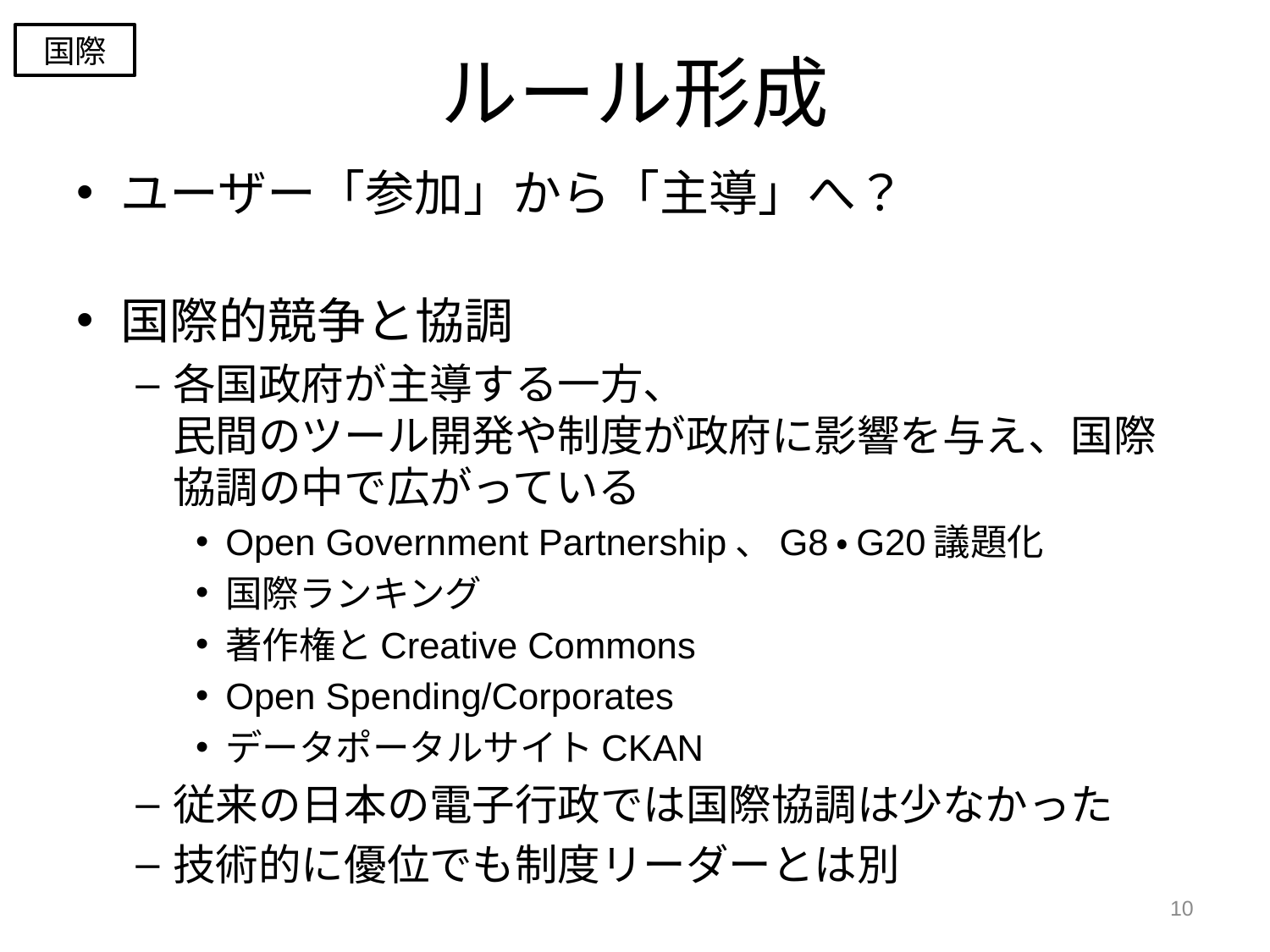

国際
# ルール形成
ユーザー「参加」から「主導」へ？

国際的競争と協調
各国政府が主導する一方、
民間のツール開発や制度が政府に影響を与え、国際協調の中で広がっている
Open Government Partnership、G8・G20議題化
国際ランキング
著作権とCreative Commons
Open Spending/Corporates
データポータルサイトCKAN
従来の日本の電子行政では国際協調は少なかった
技術的に優位でも制度リーダーとは別
10